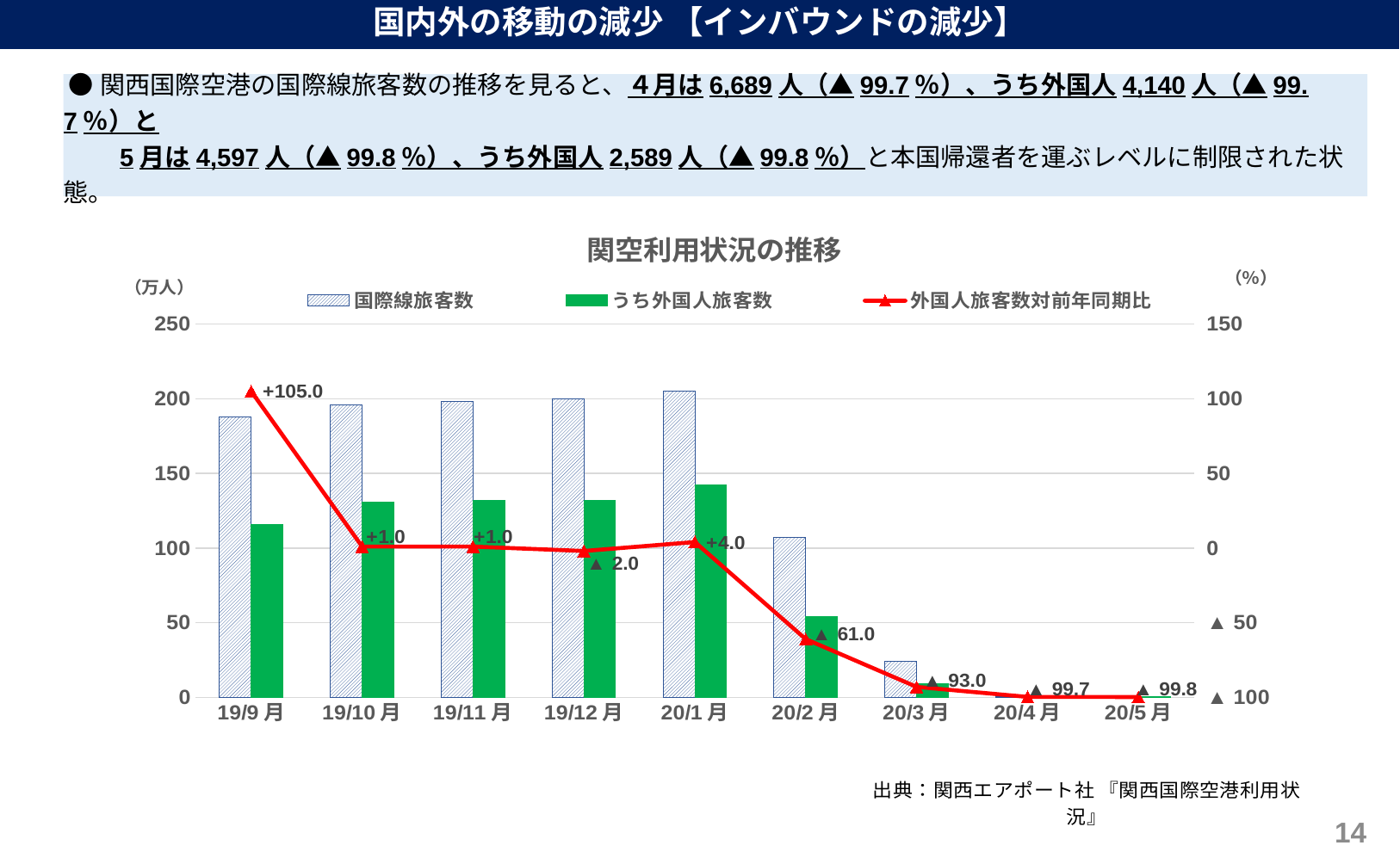

国内外の移動の減少 【インバウンドの減少】
 ●関西国際空港の国際線旅客数の推移を見ると、４月は6,689人（▲99.7％）、うち外国人4,140人（▲99.7％）と
　　5月は4,597人（▲99.8％）、うち外国人2,589人（▲99.8％）と本国帰還者を運ぶレベルに制限された状態。

### Chart: 関空利用状況の推移

| Category | 国際線旅客数 | うち外国人旅客数 | 外国人旅客数対前年同期比 |
|---|---|---|---|
| 19/9月 | 188.0 | 116.0 | 105.0 |
| 19/10月 | 196.0 | 131.0 | 1.0 |
| 19/11月 | 198.0 | 132.0 | 1.0 |
| 19/12月 | 200.0 | 132.0 | -2.0 |
| 20/1月 | 205.0 | 142.0 | 4.0 |
| 20/2月 | 107.0 | 54.0 | -61.0 |
| 20/3月 | 24.0 | 9.0 | -93.0 |
| 20/4月 | 0.7 | 0.4 | -99.7 |
| 20/5月 | 0.5 | 0.3 | -99.8 |
14